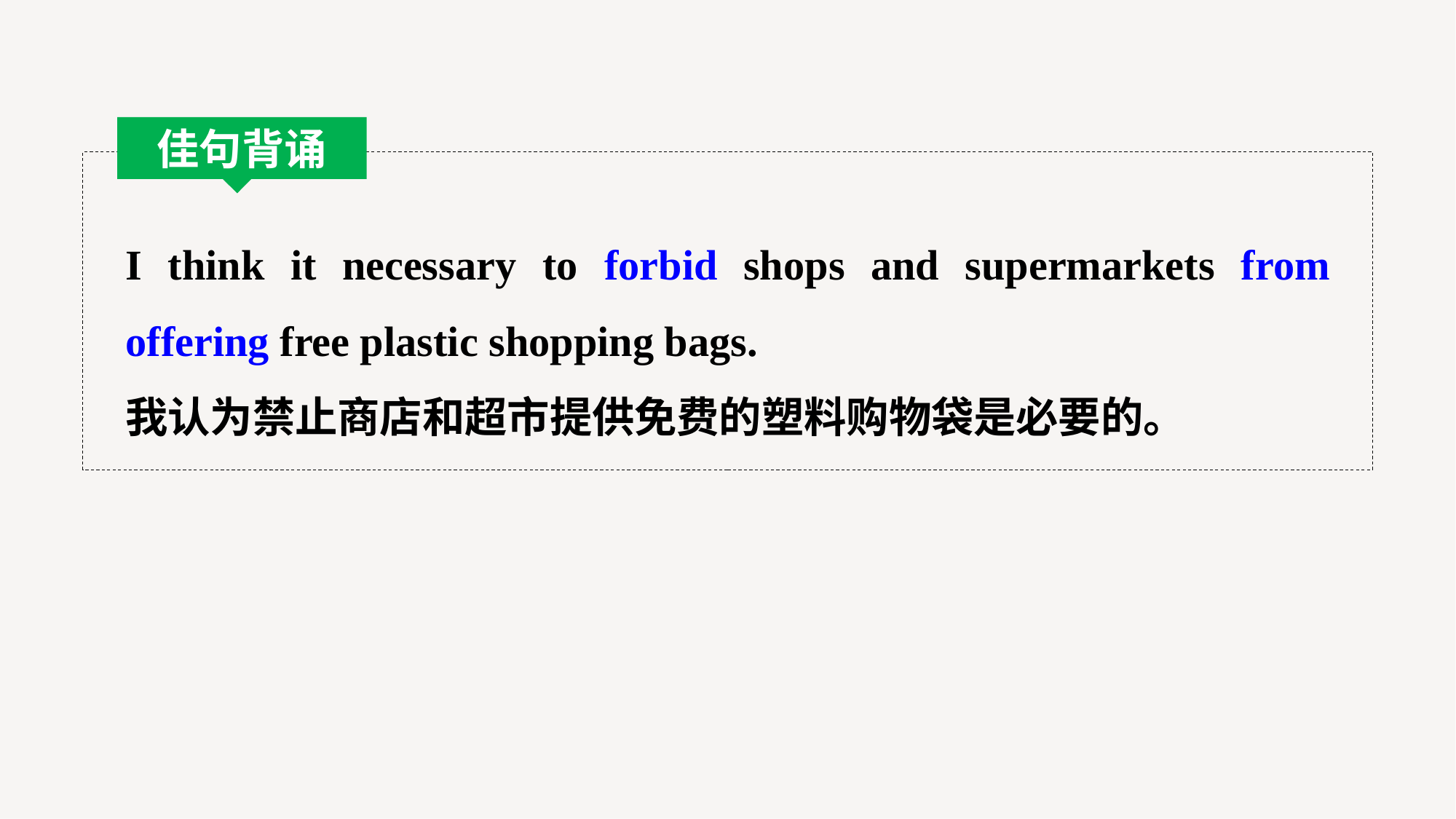

佳句背诵

I think it necessary to forbid shops and supermarkets from offering free plastic shopping bags.
我认为禁止商店和超市提供免费的塑料购物袋是必要的。